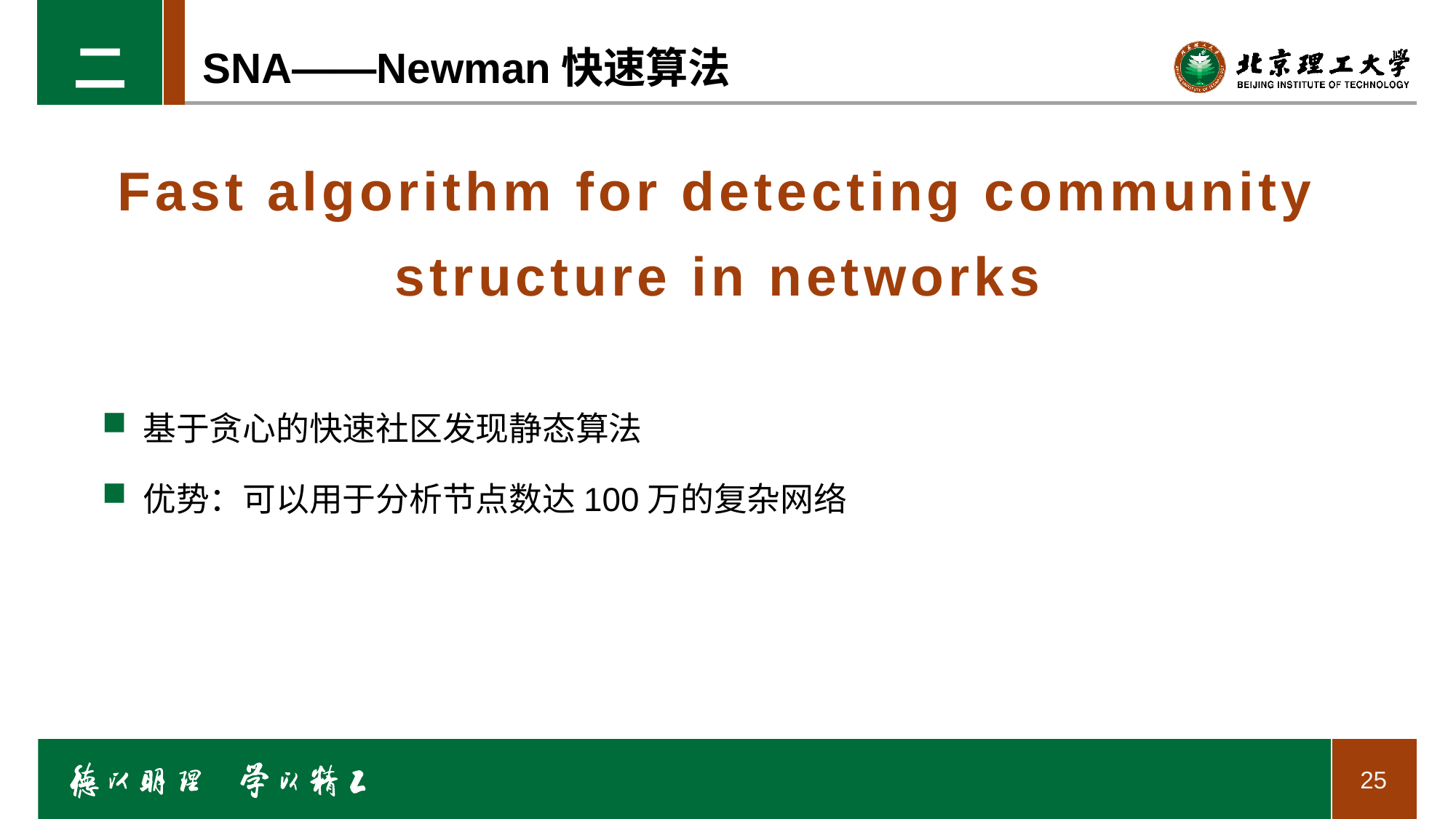

二
# SNA——Newman快速算法
Fast algorithm for detecting community structure in networks

基于贪心的快速社区发现静态算法
优势：可以用于分析节点数达100万的复杂网络